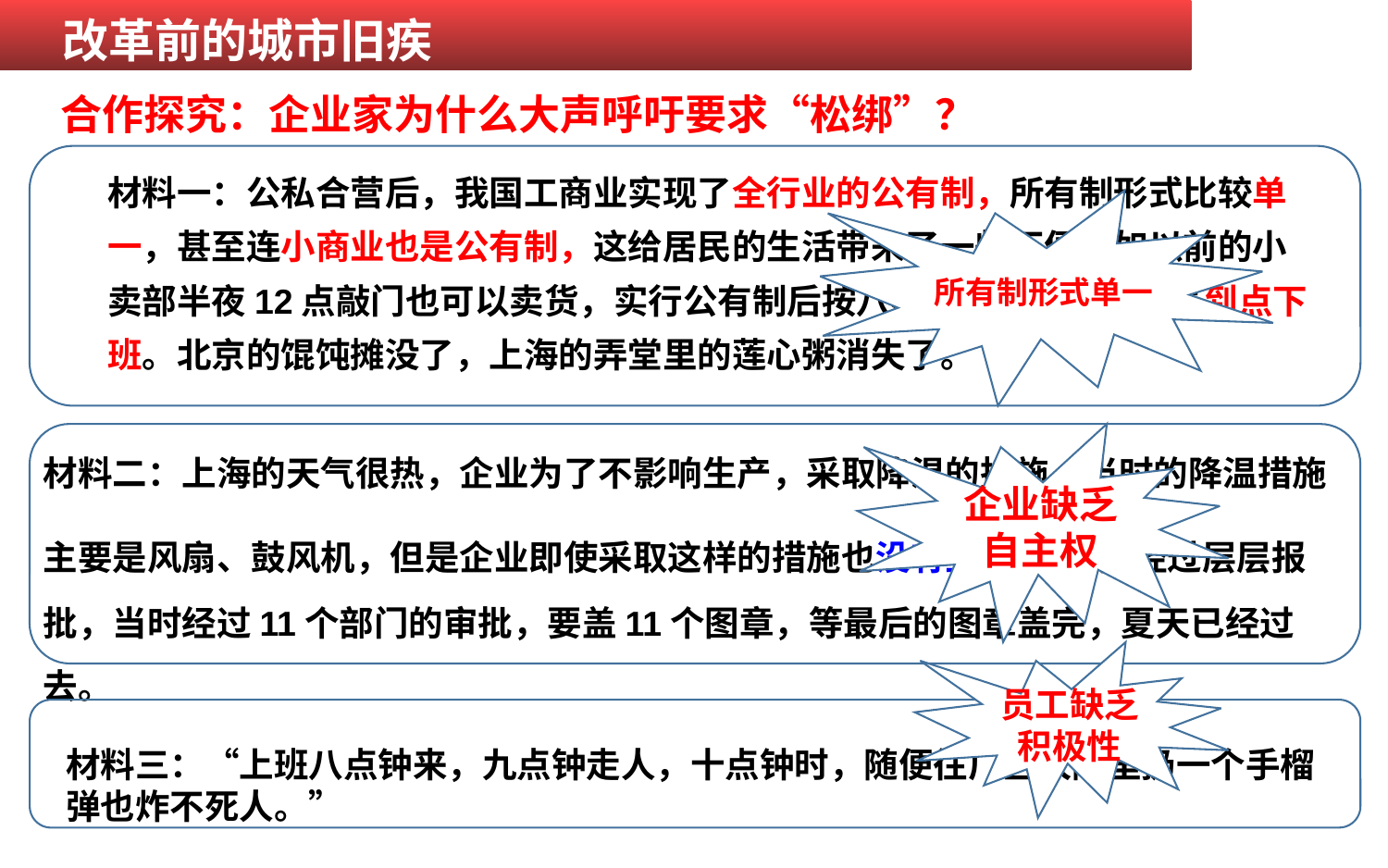

改革前的城市旧疾
合作探究：企业家为什么大声呼吁要求“松绑”？

材料一：公私合营后，我国工商业实现了全行业的公有制，所有制形式比较单一，甚至连小商业也是公有制，这给居民的生活带来了一些不便。如以前的小卖部半夜12点敲门也可以卖货，实行公有制后按八小时工作制，营业员到点下班。北京的馄饨摊没了，上海的弄堂里的莲心粥消失了。
所有制形式单一
材料二：上海的天气很热，企业为了不影响生产，采取降温的措施，当时的降温措施主要是风扇、鼓风机，但是企业即使采取这样的措施也没有主动权。要经过层层报批，当时经过11个部门的审批，要盖11个图章，等最后的图章盖完，夏天已经过去。

企业缺乏自主权
员工缺乏积极性

材料三：“上班八点钟来，九点钟走人，十点钟时，随便往厂区大院里扔一个手榴弹也炸不死人。”